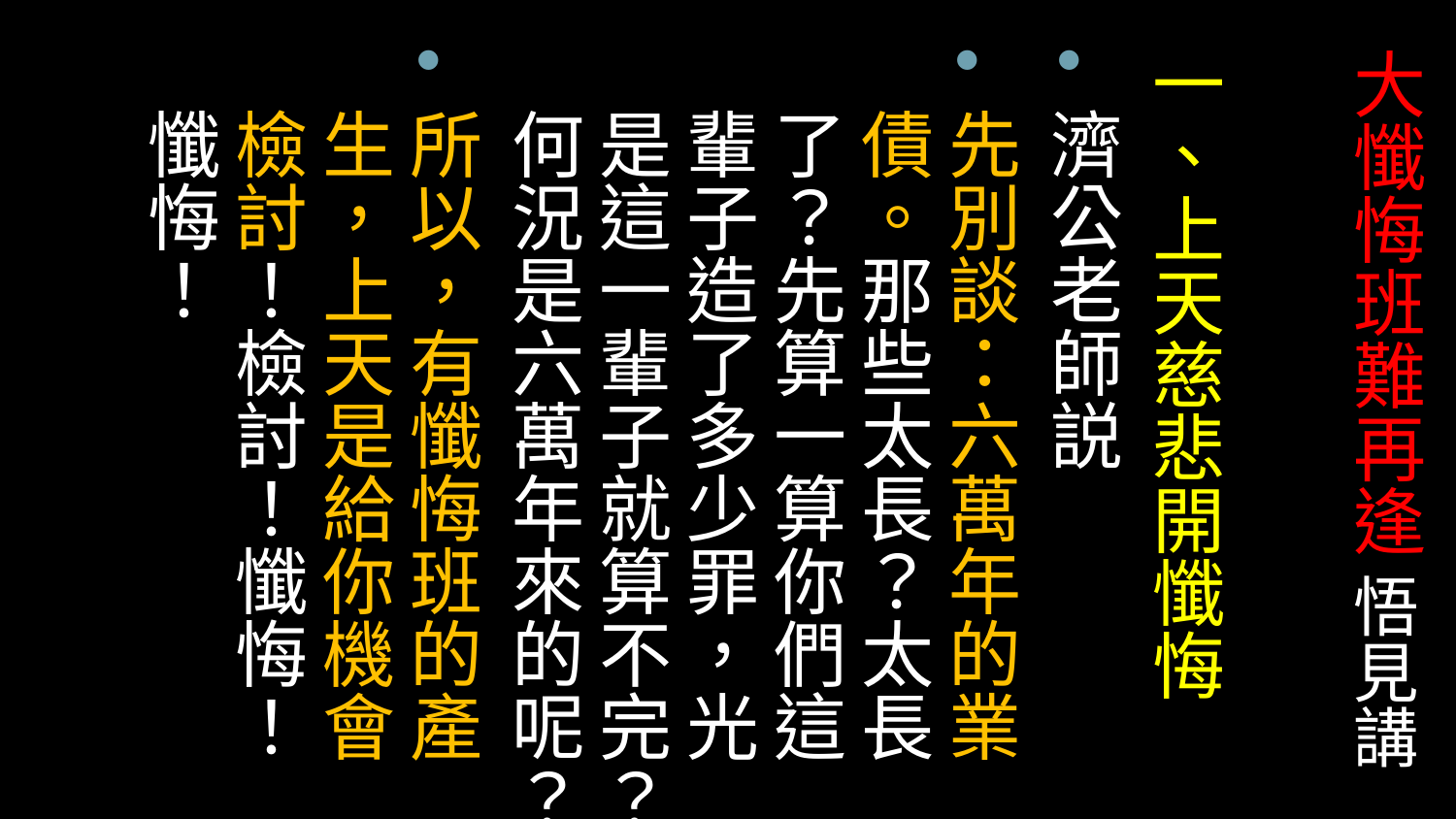

# 大懺悔班難再逢 悟見講
一、上天慈悲開懺悔
濟公老師説
先別談：六萬年的業債。那些太長？太長了？先算一算你們這輩子造了多少罪，光是這一輩子就算不完？何況是六萬年來的呢？
所以，有懺悔班的產生，上天是給你機會檢討！檢討！懺悔！懺悔！